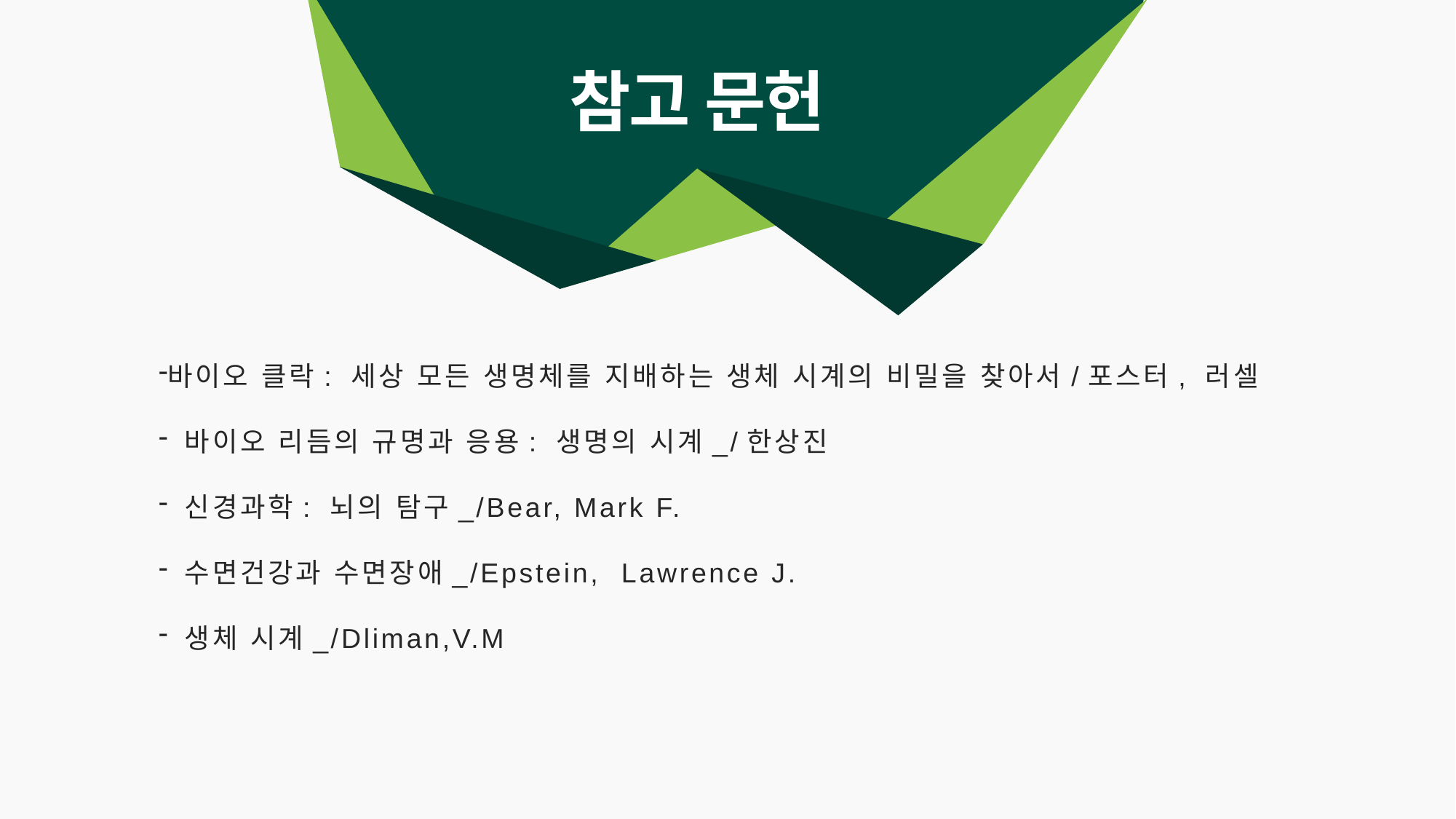

참고 문헌
바이오 클락: 세상 모든 생명체를 지배하는 생체 시계의 비밀을 찾아서/포스터, 러셀

 바이오 리듬의 규명과 응용: 생명의 시계_/한상진

 신경과학: 뇌의 탐구_/Bear, Mark F.

 수면건강과 수면장애_/Epstein,  Lawrence J.

 생체 시계_/Dliman,V.M